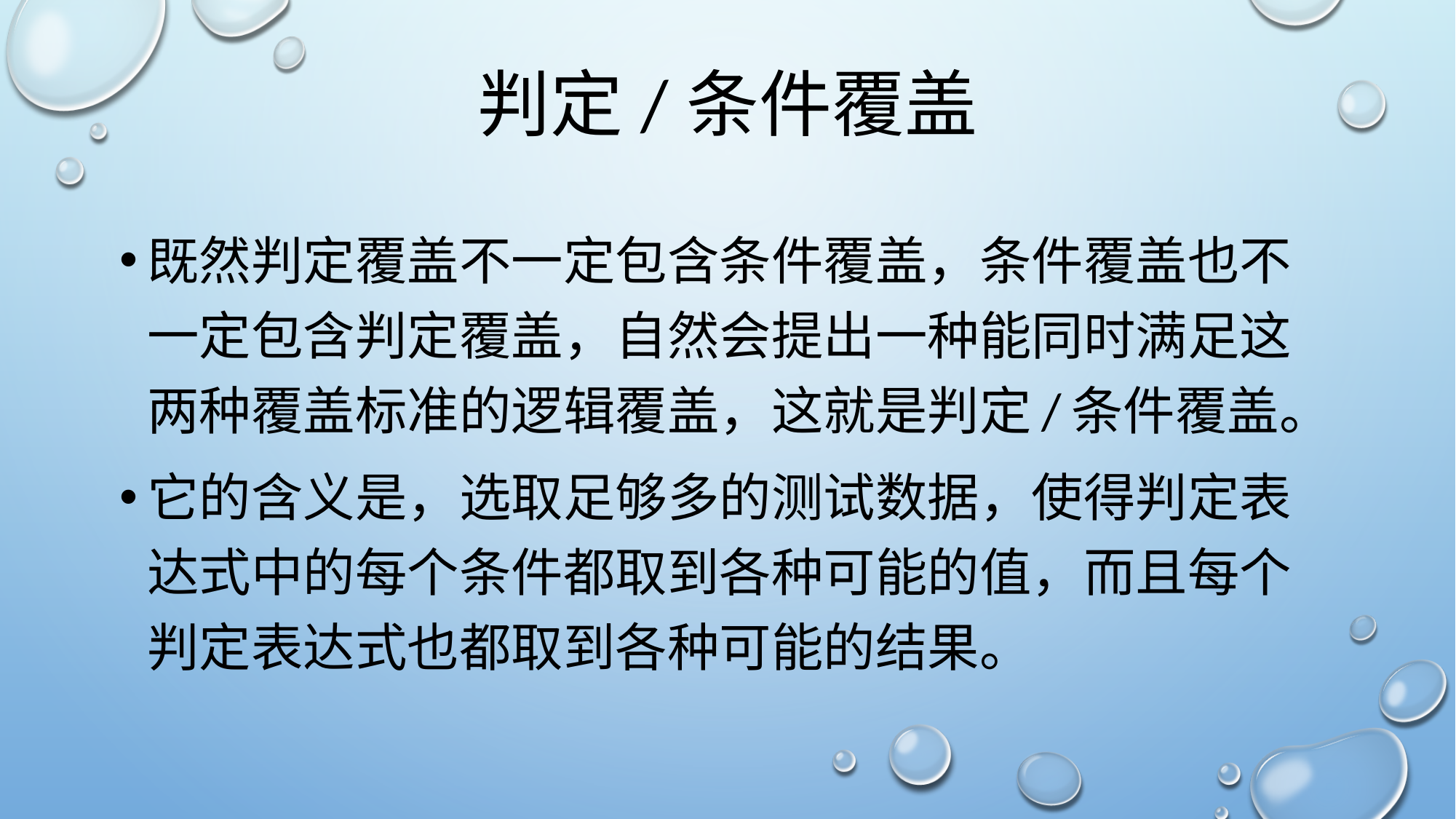

# 判定/条件覆盖
既然判定覆盖不一定包含条件覆盖，条件覆盖也不一定包含判定覆盖，自然会提出一种能同时满足这两种覆盖标准的逻辑覆盖，这就是判定/条件覆盖。
它的含义是，选取足够多的测试数据，使得判定表达式中的每个条件都取到各种可能的值，而且每个判定表达式也都取到各种可能的结果。